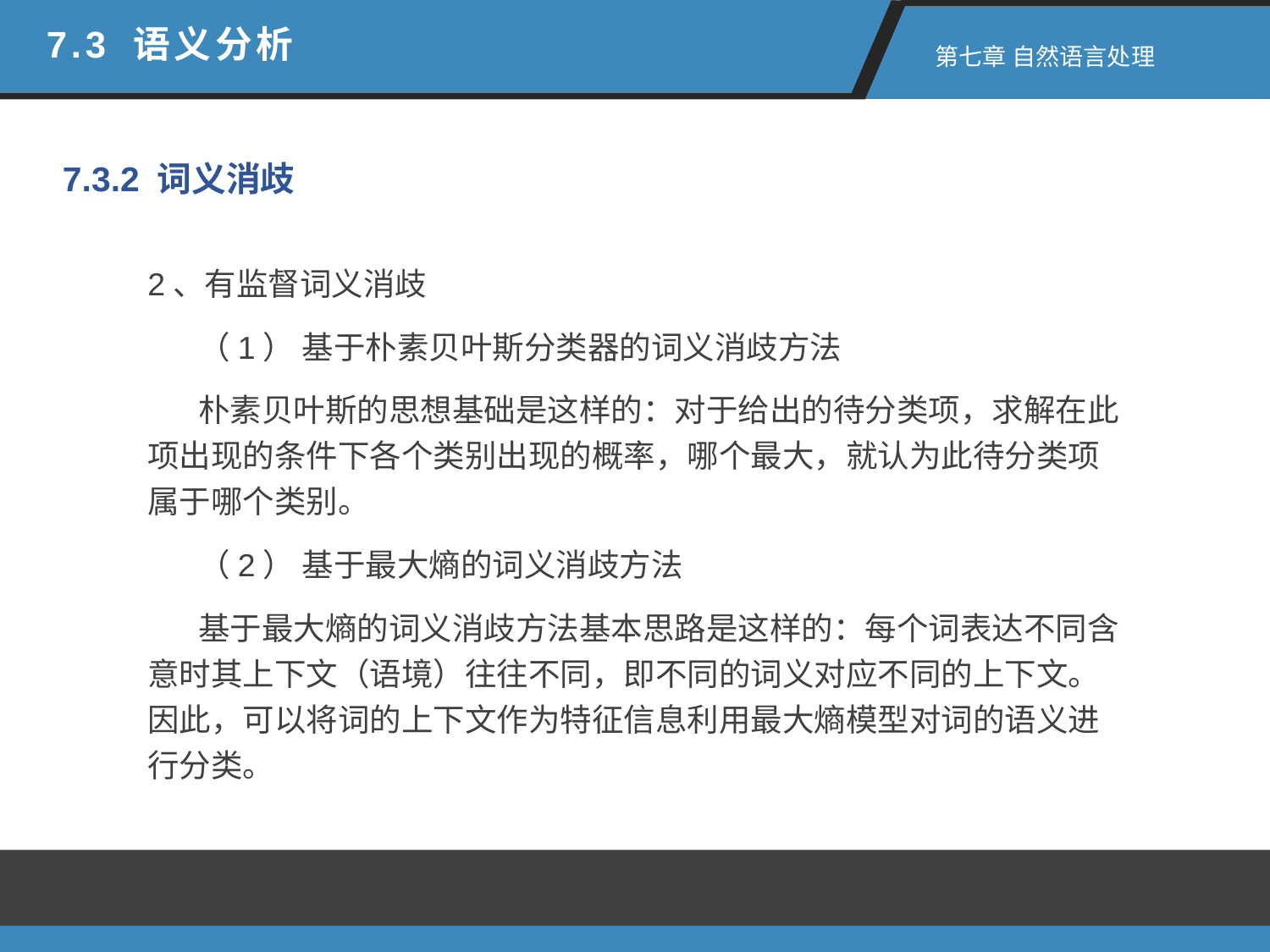

7.3 语义分析
  第七章 自然语言处理
7.3.2 词义消歧

2、有监督词义消歧
      （1） 基于朴素贝叶斯分类器的词义消歧方法
      朴素贝叶斯的思想基础是这样的：对于给出的待分类项，求解在此项出现的条件下各个类别出现的概率，哪个最大，就认为此待分类项属于哪个类别。
      （2） 基于最大熵的词义消歧方法
      基于最大熵的词义消歧方法基本思路是这样的：每个词表达不同含意时其上下文（语境）往往不同，即不同的词义对应不同的上下文。因此，可以将词的上下文作为特征信息利用最大熵模型对词的语义进行分类。